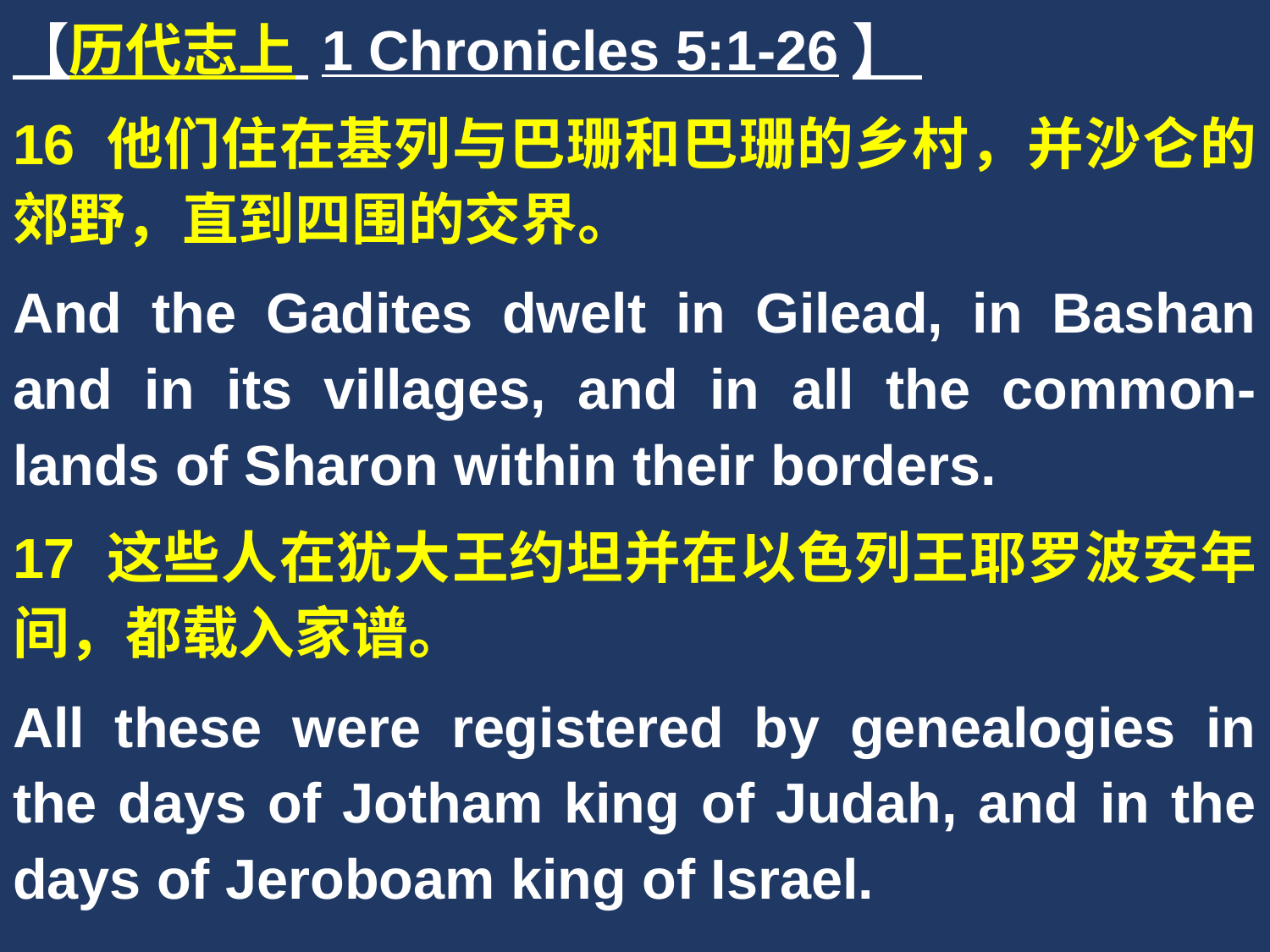

【历代志上 1 Chronicles 5:1-26】
16 他们住在基列与巴珊和巴珊的乡村，并沙仑的郊野，直到四围的交界。
And the Gadites dwelt in Gilead, in Bashan and in its villages, and in all the common-lands of Sharon within their borders.
17 这些人在犹大王约坦并在以色列王耶罗波安年间，都载入家谱。
All these were registered by genealogies in the days of Jotham king of Judah, and in the days of Jeroboam king of Israel.